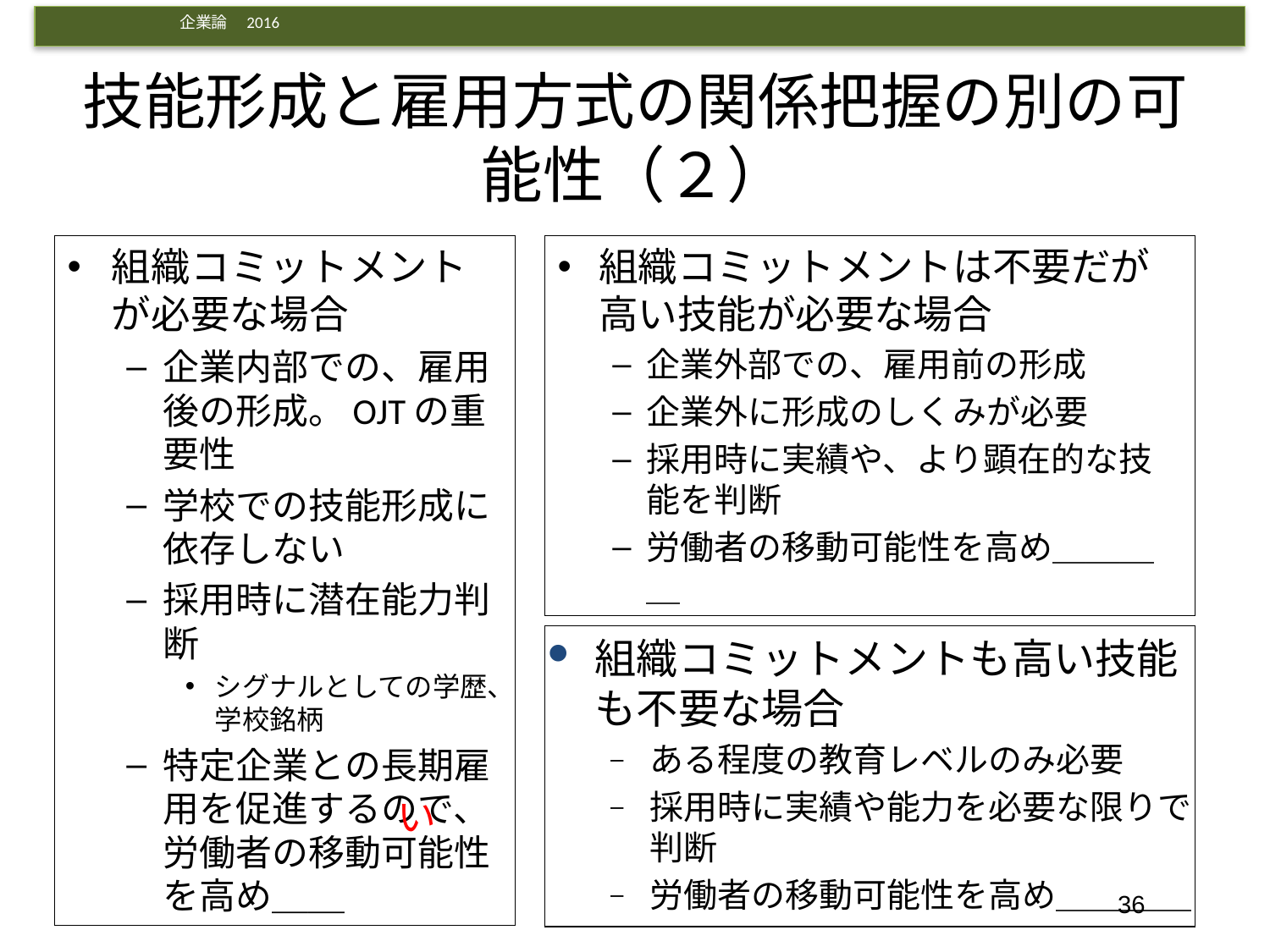

# 技能形成と雇用方式の関係把握の別の可能性（２）
組織コミットメントが必要な場合
企業内部での、雇用後の形成。OJTの重要性
学校での技能形成に依存しない
採用時に潜在能力判断
シグナルとしての学歴、学校銘柄
特定企業との長期雇用を促進するので、労働者の移動可能性を高め＿＿

組織コミットメントは不要だが高い技能が必要な場合
企業外部での、雇用前の形成
企業外に形成のしくみが必要
採用時に実績や、より顕在的な技能を判断
労働者の移動可能性を高め＿＿＿＿

組織コミットメントも高い技能も不要な場合
ある程度の教育レベルのみ必要
採用時に実績や能力を必要な限りで判断
労働者の移動可能性を高め＿＿＿＿

い
36